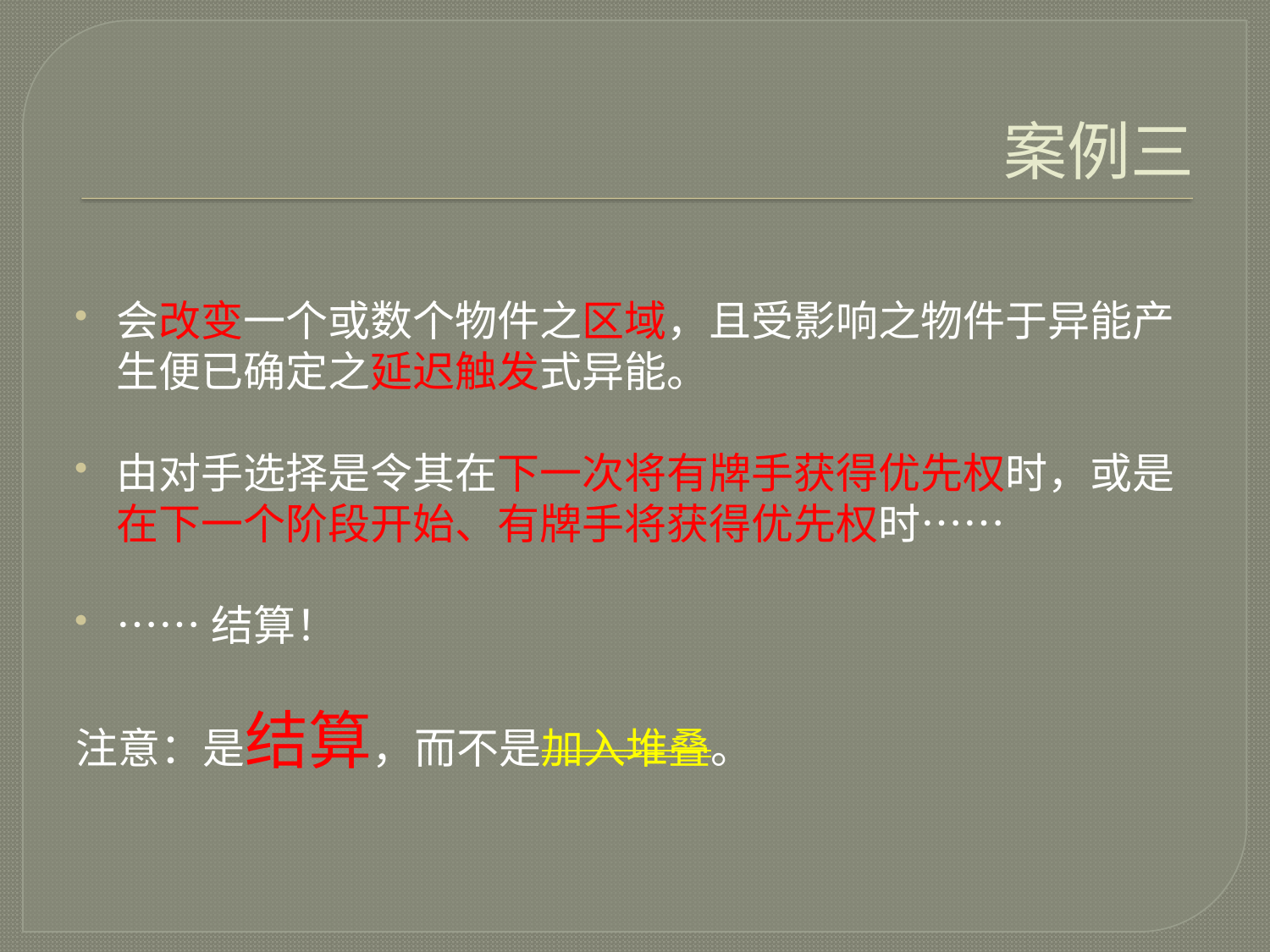

# 案例三

会改变一个或数个物件之区域，且受影响之物件于异能产生便已确定之延迟触发式异能。

由对手选择是令其在下一次将有牌手获得优先权时，或是在下一个阶段开始、有牌手将获得优先权时……

……结算！

注意：是结算，而不是加入堆叠。